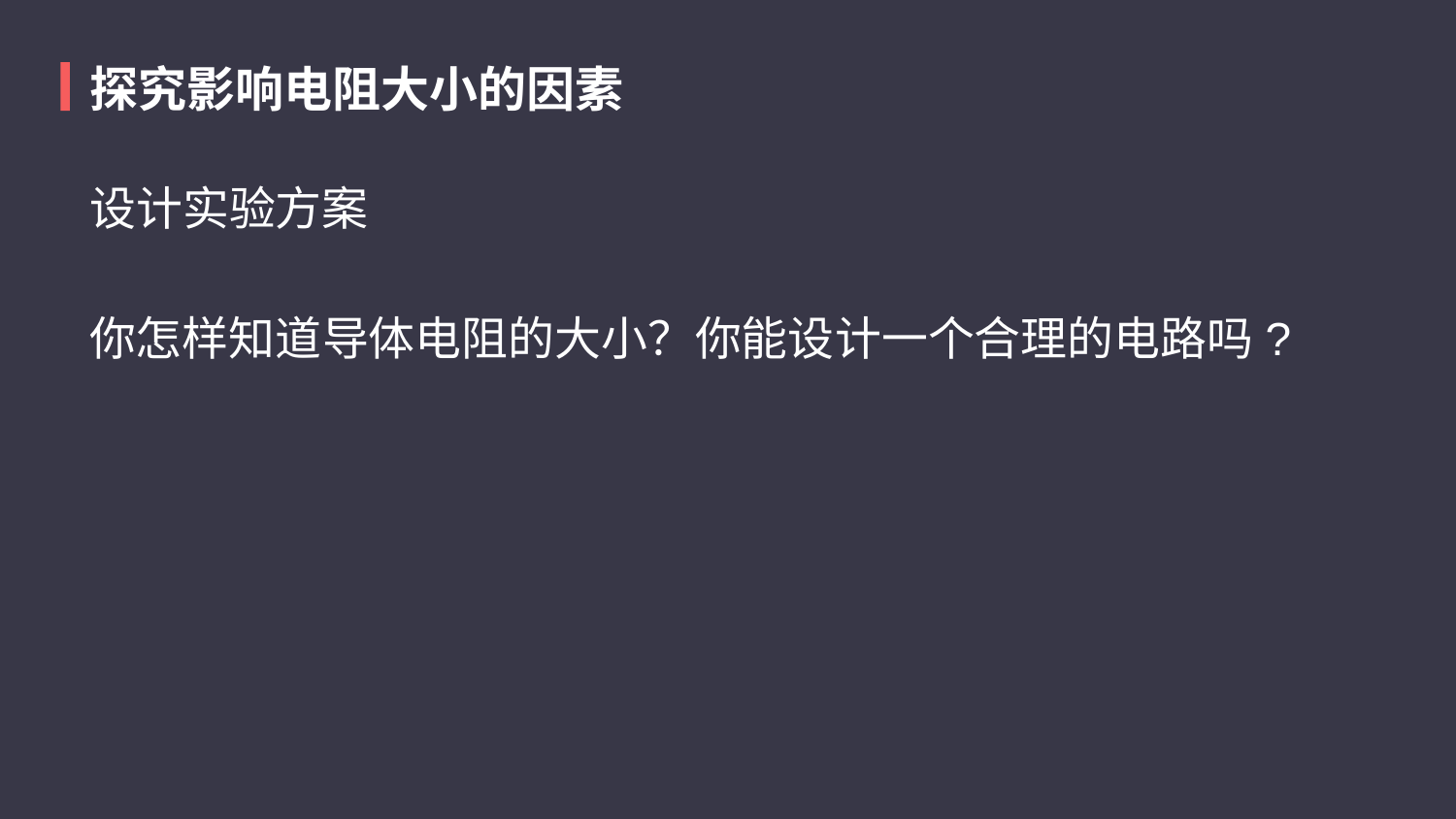

探究影响电阻大小的因素

设计实验方案
你怎样知道导体电阻的大小？你能设计一个合理的电路吗?